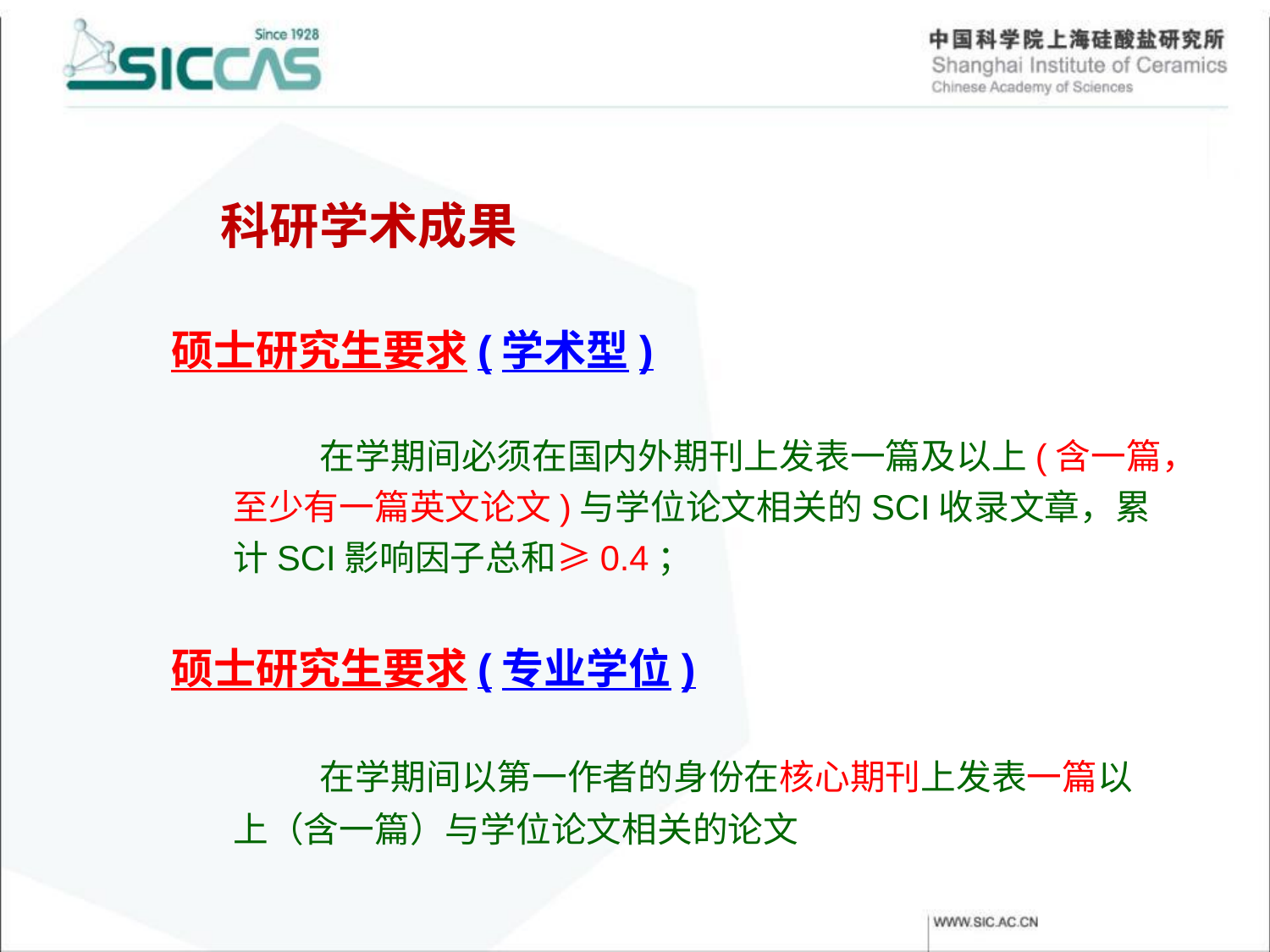

科研学术成果
硕士研究生要求(学术型)

在学期间必须在国内外期刊上发表一篇及以上(含一篇，至少有一篇英文论文)与学位论文相关的SCI收录文章，累计SCI影响因子总和≥0.4；

硕士研究生要求(专业学位)

在学期间以第一作者的身份在核心期刊上发表一篇以上（含一篇）与学位论文相关的论文